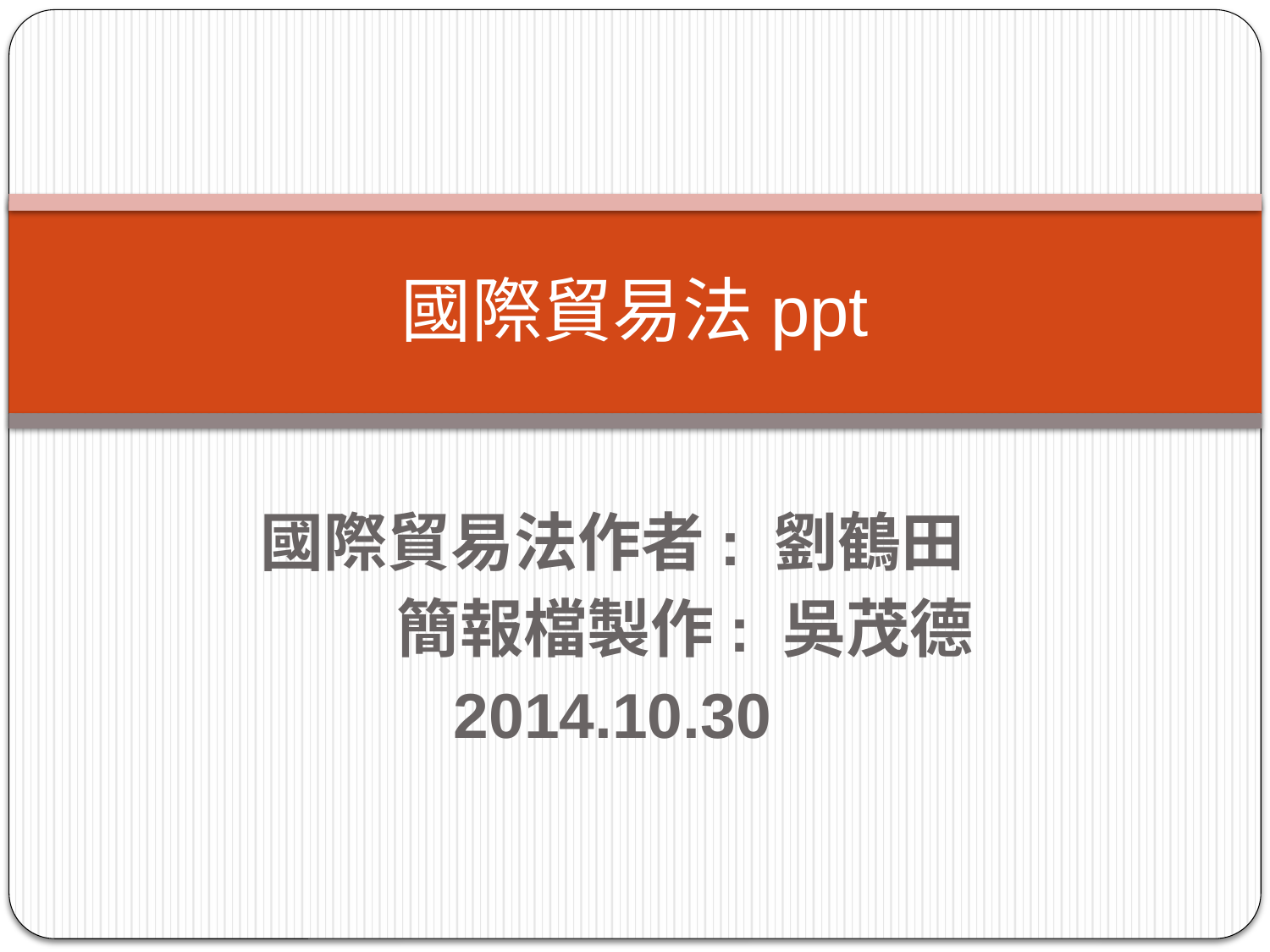

# 國際貿易法ppt
國際貿易法作者: 劉鶴田
         簡報檔製作: 吳茂德
2014.10.30